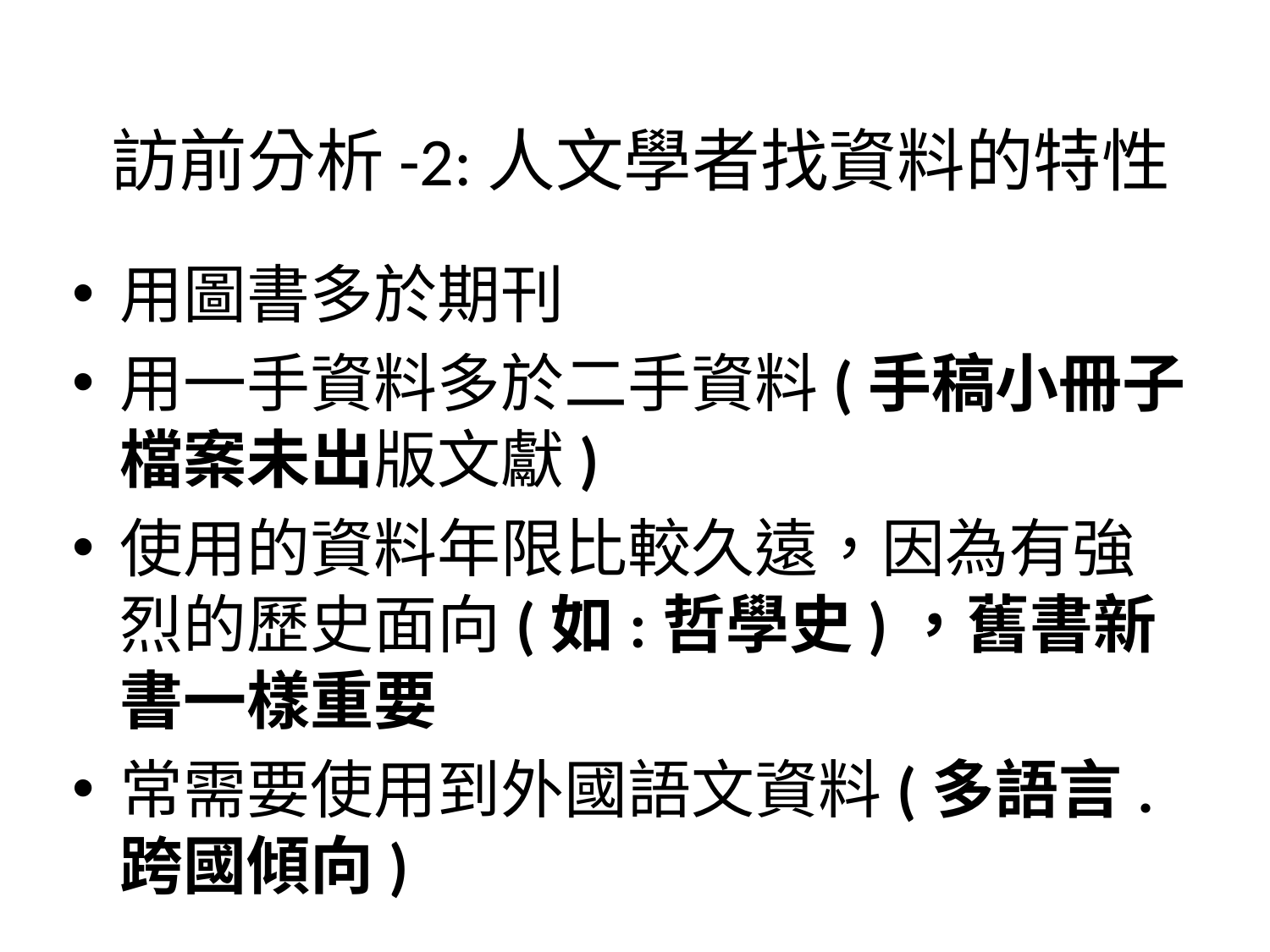

# 訪前分析-2:人文學者找資料的特性
用圖書多於期刊
用一手資料多於二手資料(手稿小冊子檔案未出版文獻)
使用的資料年限比較久遠，因為有強烈的歷史面向(如:哲學史)，舊書新書一樣重要
常需要使用到外國語文資料(多語言.跨國傾向)